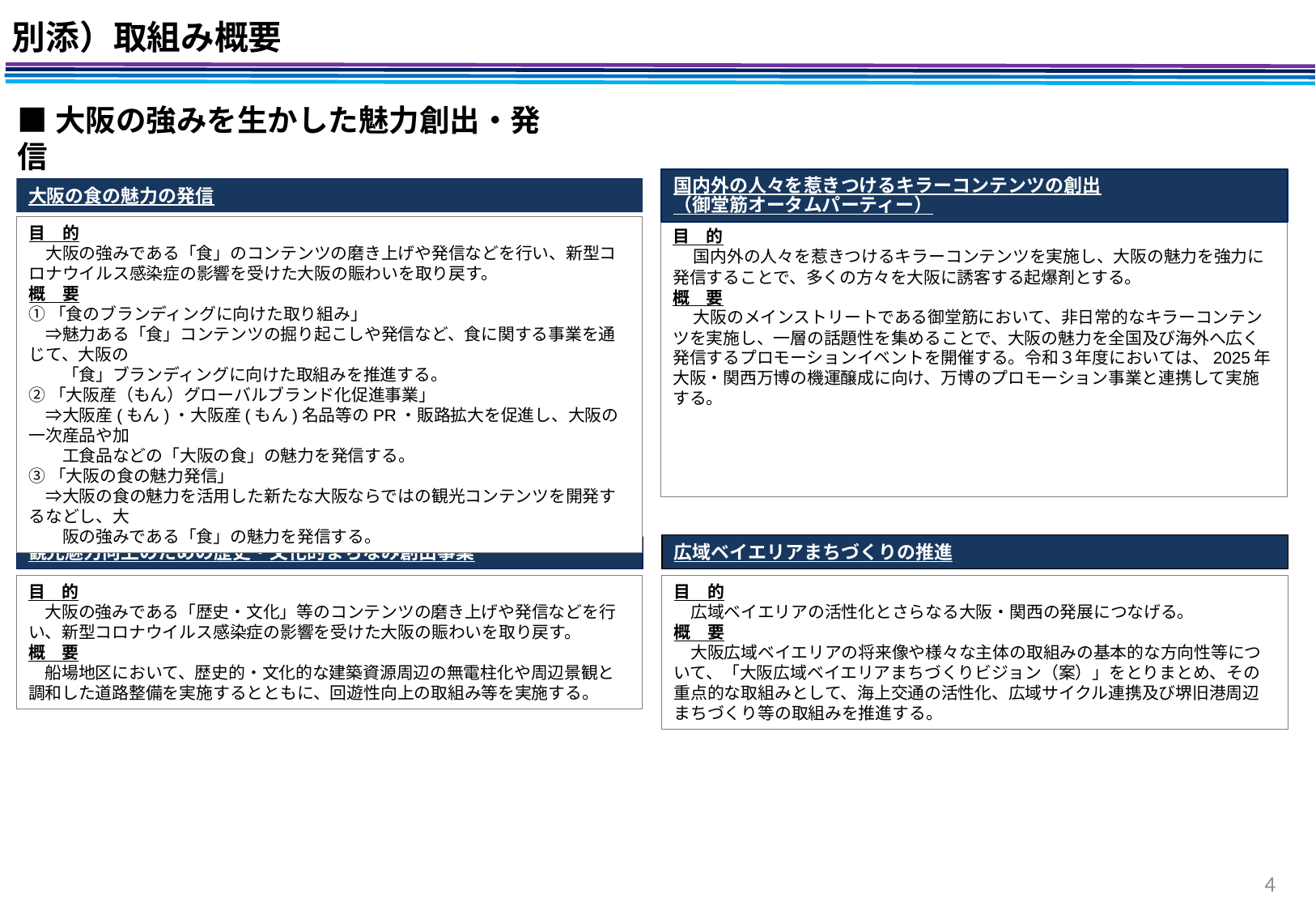

別添）取組み概要
■大阪の強みを生かした魅力創出・発信
大阪の食の魅力の発信
目　的
　大阪の強みである「食」のコンテンツの磨き上げや発信などを行い、新型コロナウイルス感染症の影響を受けた大阪の賑わいを取り戻す。
概　要
①「食のブランディングに向けた取り組み」
　⇒魅力ある「食」コンテンツの掘り起こしや発信など、食に関する事業を通じて、大阪の
　　「食」ブランディングに向けた取組みを推進する。
②「大阪産（もん）グローバルブランド化促進事業」
　⇒大阪産(もん)・大阪産(もん)名品等のPR・販路拡大を促進し、大阪の一次産品や加
　　工食品などの「大阪の食」の魅力を発信する。
③「大阪の食の魅力発信」
　⇒大阪の食の魅力を活用した新たな大阪ならではの観光コンテンツを開発するなどし、大
　　阪の強みである「食」の魅力を発信する。
国内外の人々を惹きつけるキラーコンテンツの創出
（御堂筋オータムパーティー）
目　的
　 国内外の人々を惹きつけるキラーコンテンツを実施し、大阪の魅力を強力に発信することで、多くの方々を大阪に誘客する起爆剤とする。
概　要
　 大阪のメインストリートである御堂筋において、非日常的なキラーコンテンツを実施し、一層の話題性を集めることで、大阪の魅力を全国及び海外へ広く発信するプロモーションイベントを開催する。令和３年度においては、2025年大阪・関西万博の機運醸成に向け、万博のプロモーション事業と連携して実施する。
広域ベイエリアまちづくりの推進
目　的
　広域ベイエリアの活性化とさらなる大阪・関西の発展につなげる。
概　要
　大阪広域ベイエリアの将来像や様々な主体の取組みの基本的な方向性等について、「大阪広域ベイエリアまちづくりビジョン（案）」をとりまとめ、その重点的な取組みとして、海上交通の活性化、広域サイクル連携及び堺旧港周辺まちづくり等の取組みを推進する。
観光魅力向上のための歴史・文化的まちなみ創出事業
目　的
　大阪の強みである「歴史・文化」等のコンテンツの磨き上げや発信などを行い、新型コロナウイルス感染症の影響を受けた大阪の賑わいを取り戻す。
概　要
　船場地区において、歴史的・文化的な建築資源周辺の無電柱化や周辺景観と調和した道路整備を実施するとともに、回遊性向上の取組み等を実施する。
4